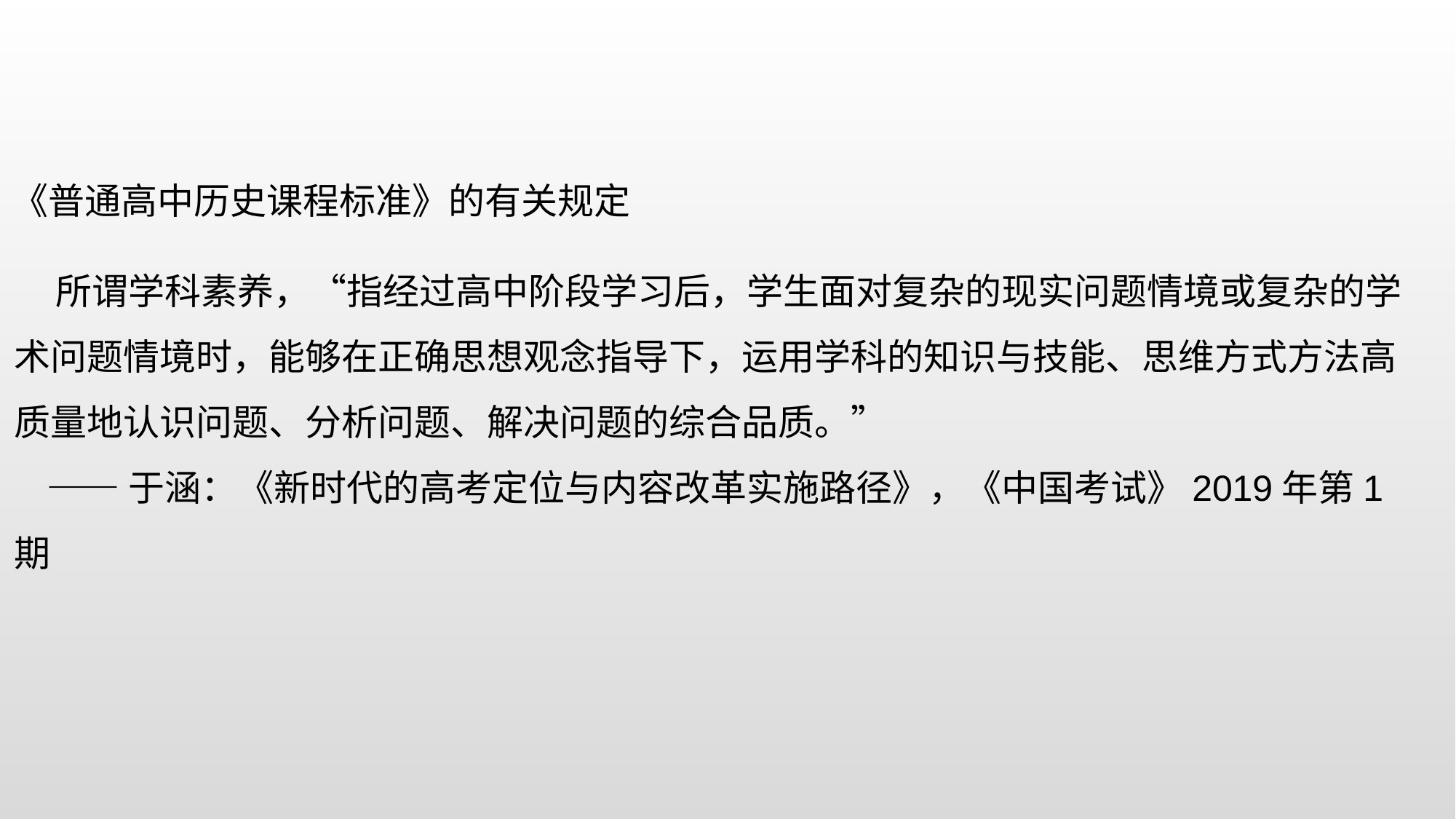

《普通高中历史课程标准》的有关规定
    所谓学科素养，“指经过高中阶段学习后，学生面对复杂的现实问题情境或复杂的学术问题情境时，能够在正确思想观念指导下，运用学科的知识与技能、思维方式方法高质量地认识问题、分析问题、解决问题的综合品质。”
    ——于涵：《新时代的高考定位与内容改革实施路径》，《中国考试》2019年第1期